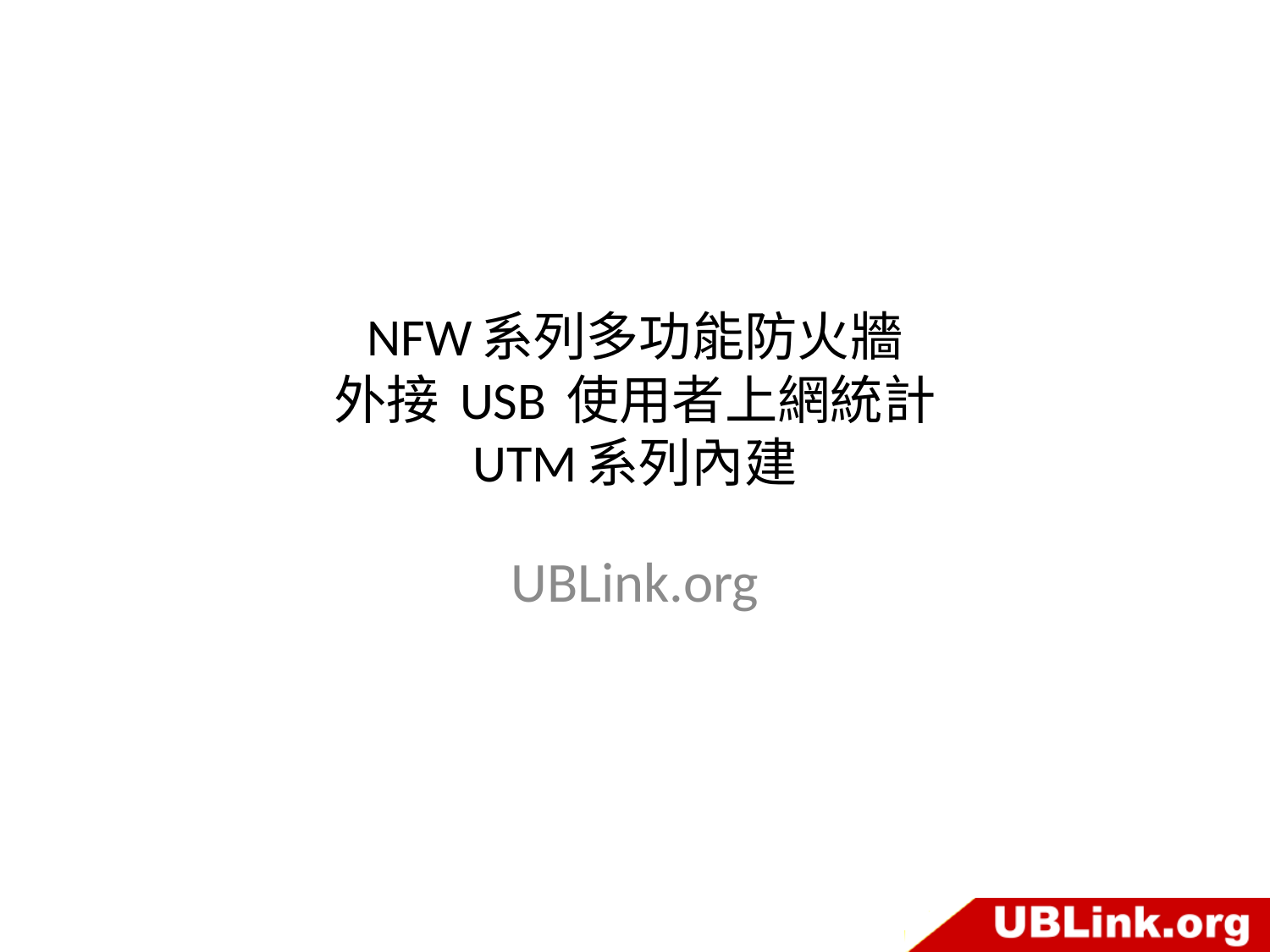

# NFW系列多功能防火牆 外接 USB 使用者上網統計 UTM系列內建
UBLink.org